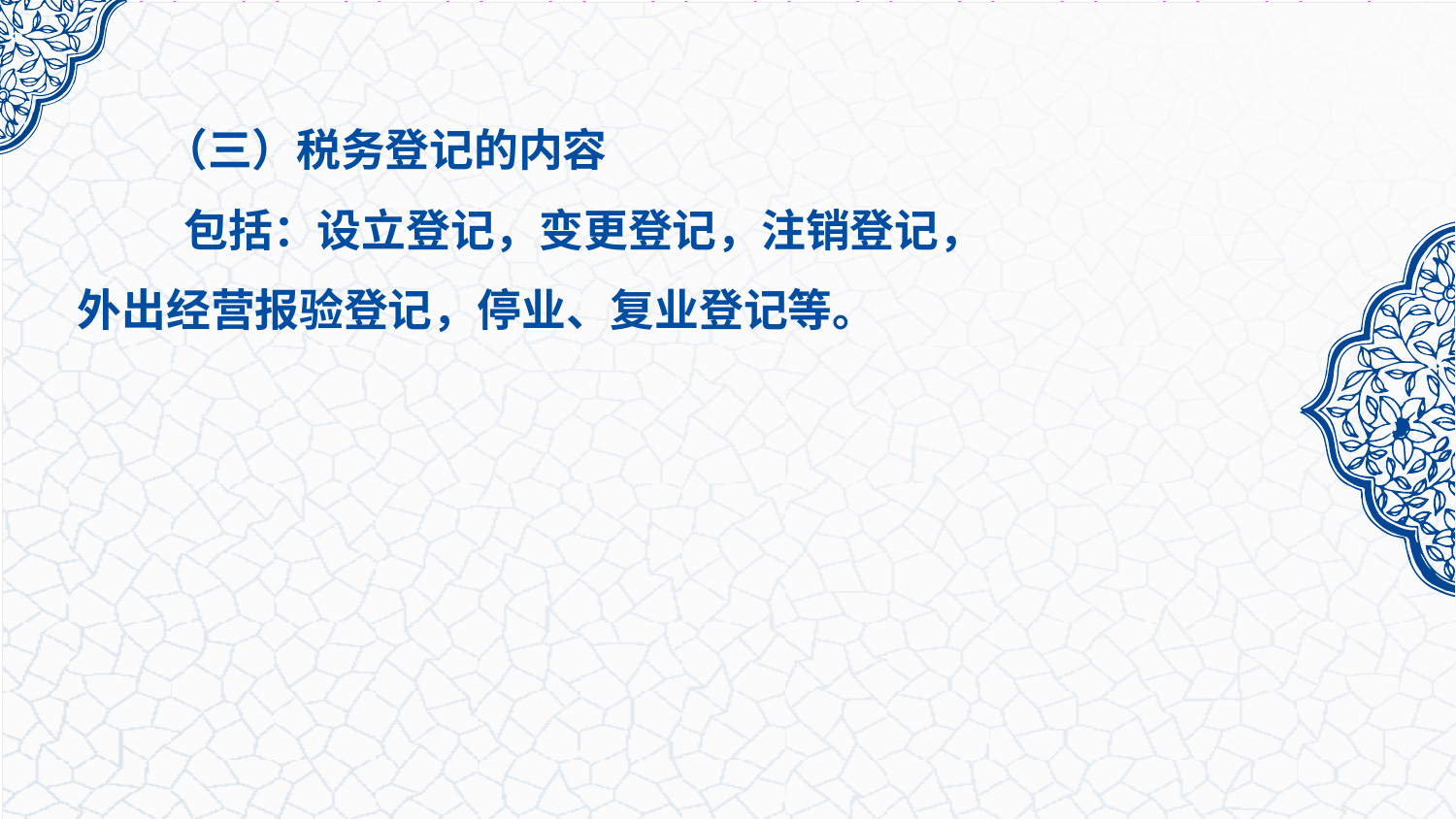

（三）税务登记的内容
 包括：设立登记，变更登记，注销登记，外出经营报验登记，停业、复业登记等。